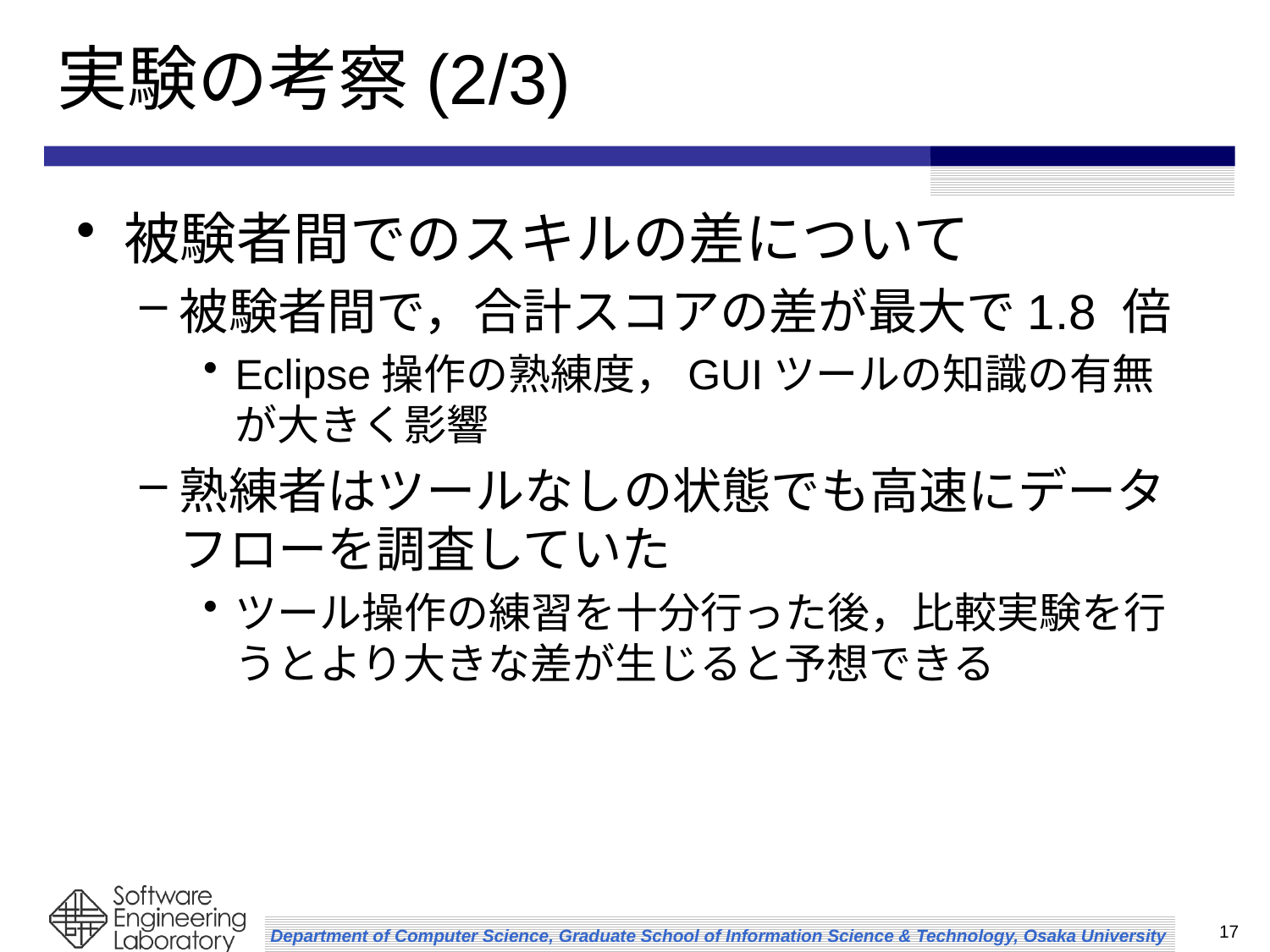

# 実験の考察(2/3)
被験者間でのスキルの差について
被験者間で，合計スコアの差が最大で1.8 倍
Eclipse操作の熟練度，GUIツールの知識の有無が大きく影響
熟練者はツールなしの状態でも高速にデータフローを調査していた
ツール操作の練習を十分行った後，比較実験を行うとより大きな差が生じると予想できる
17